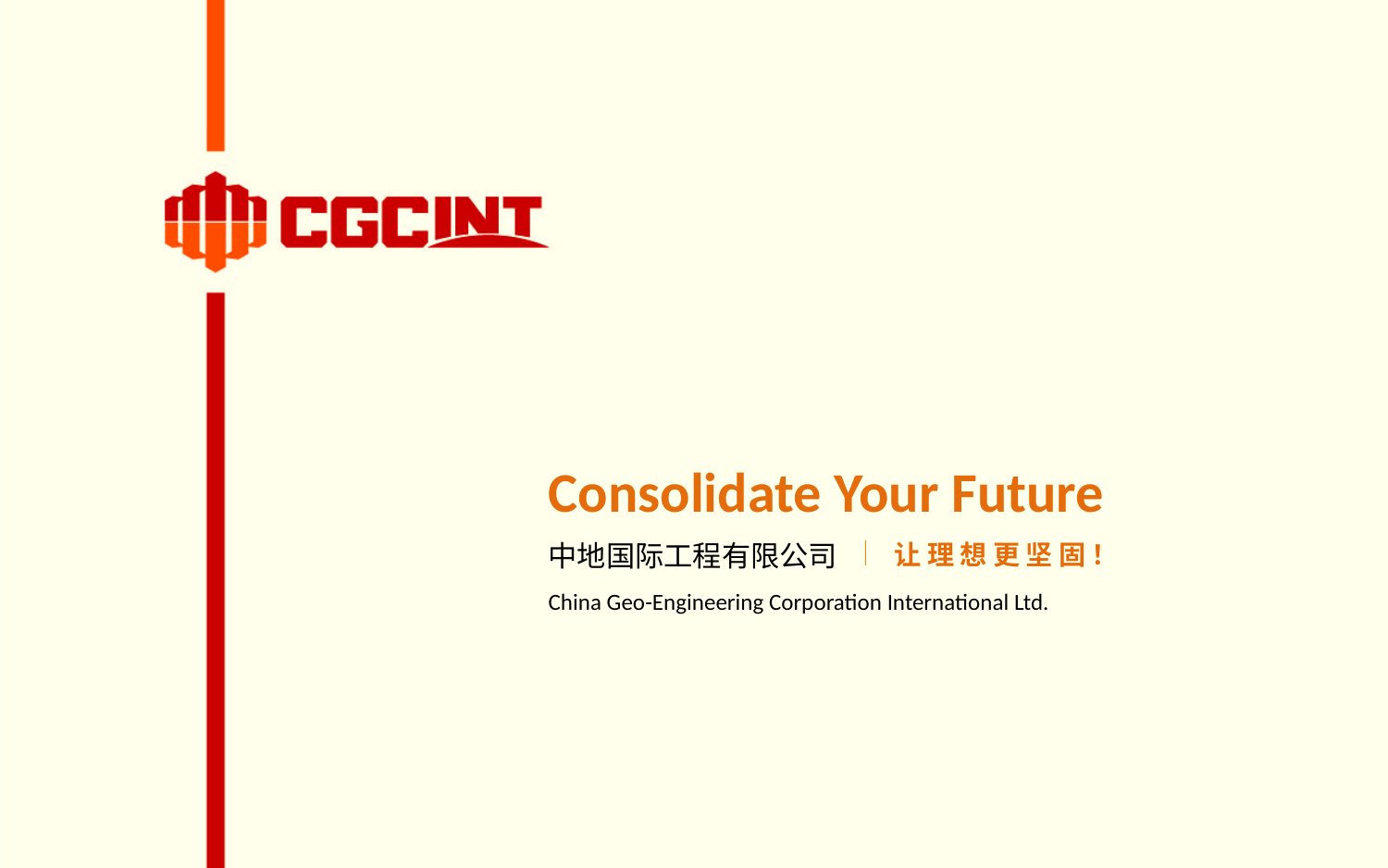

Consolidate Your Future
中地国际工程有限公司
让理想更坚固！
China Geo-Engineering Corporation International Ltd.